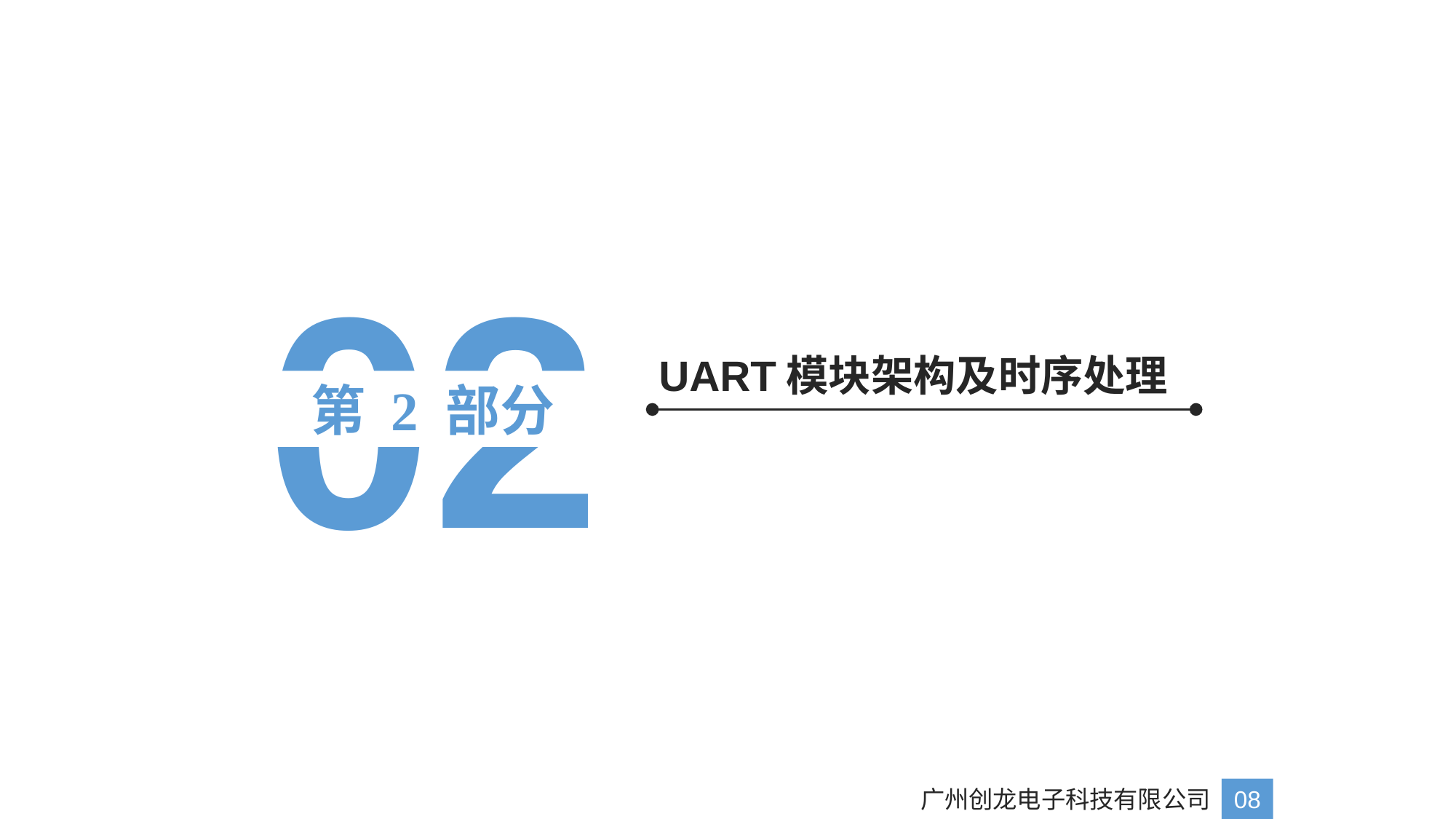

02
UART模块架构及时序处理
第 2 部分

广州创龙电子科技有限公司
08